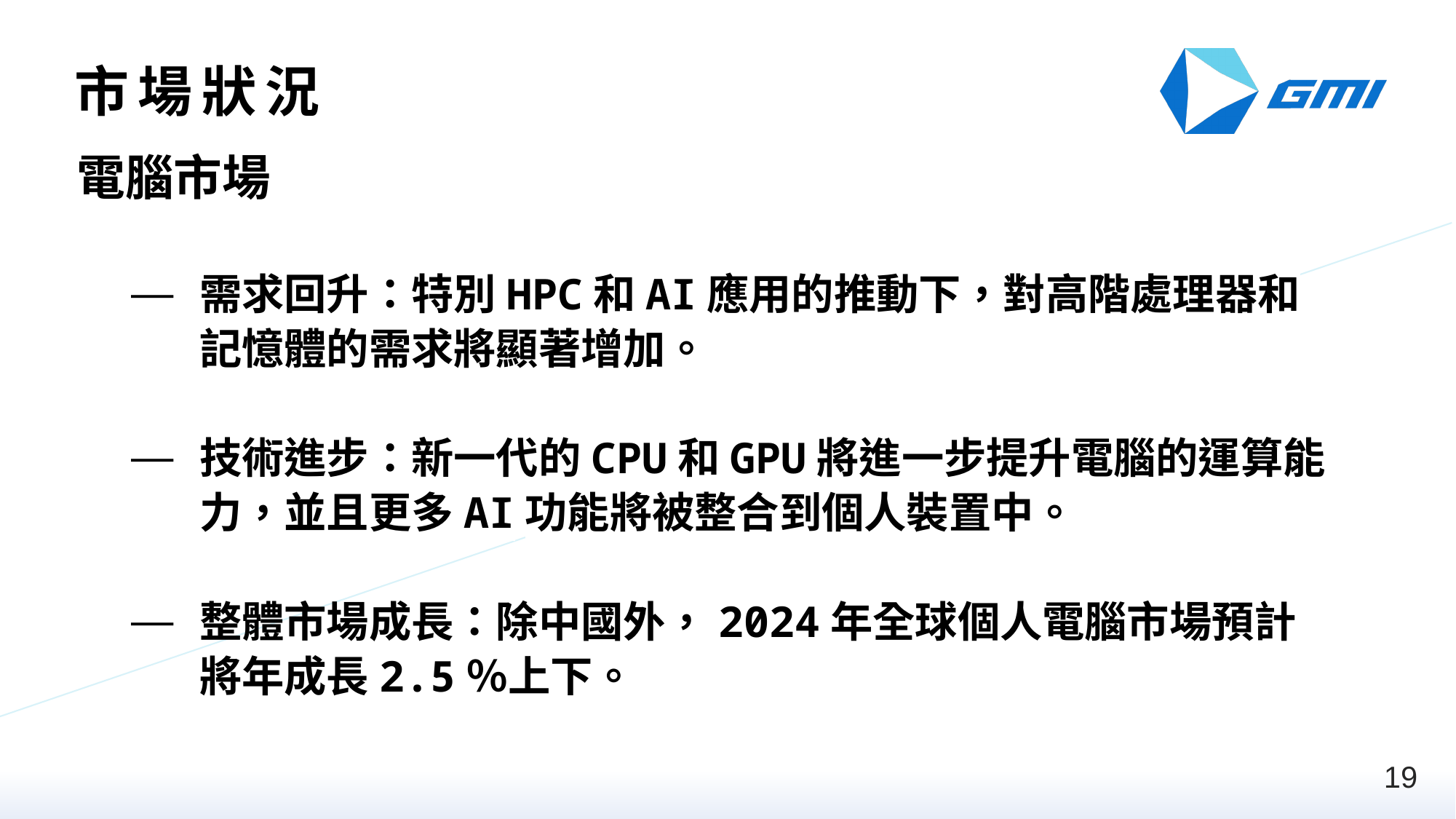

市場狀況
電腦市場

需求回升：特別HPC和AI應用的推動下，對高階處理器和記憶體的需求將顯著增加。

技術進步：新一代的CPU和GPU將進一步提升電腦的運算能力，並且更多AI功能將被整合到個人裝置中。

整體市場成長：除中國外，2024年全球個人電腦市場預計將年成長2.5％上下。
19